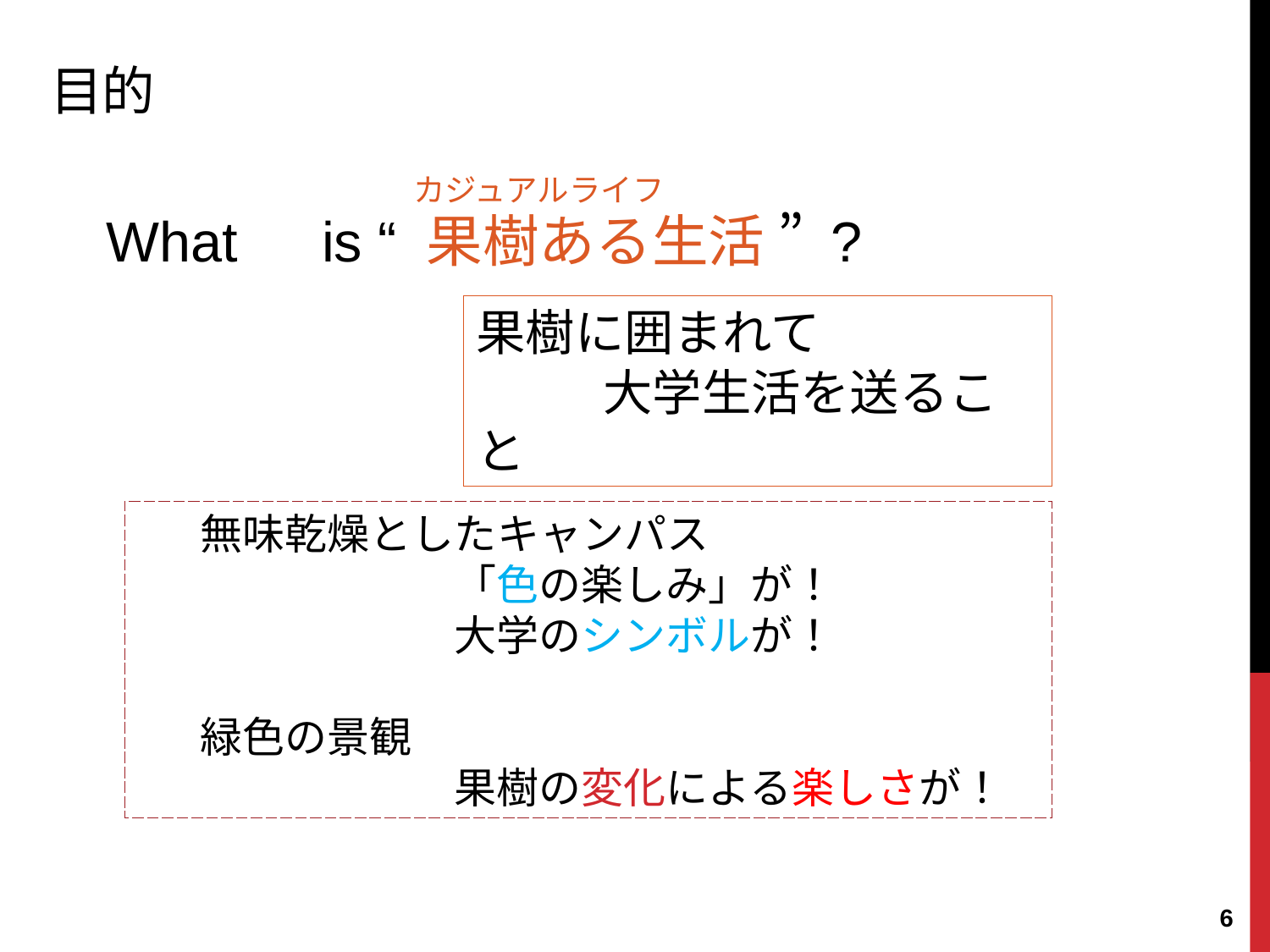

目的
カジュアルライフ
What　is “ 果樹ある生活 ” ?
果樹に囲まれて
	大学生活を送ること

無味乾燥としたキャンパス
		「色の楽しみ」が！
		大学のシンボルが！

緑色の景観
		果樹の変化による楽しさが！

6